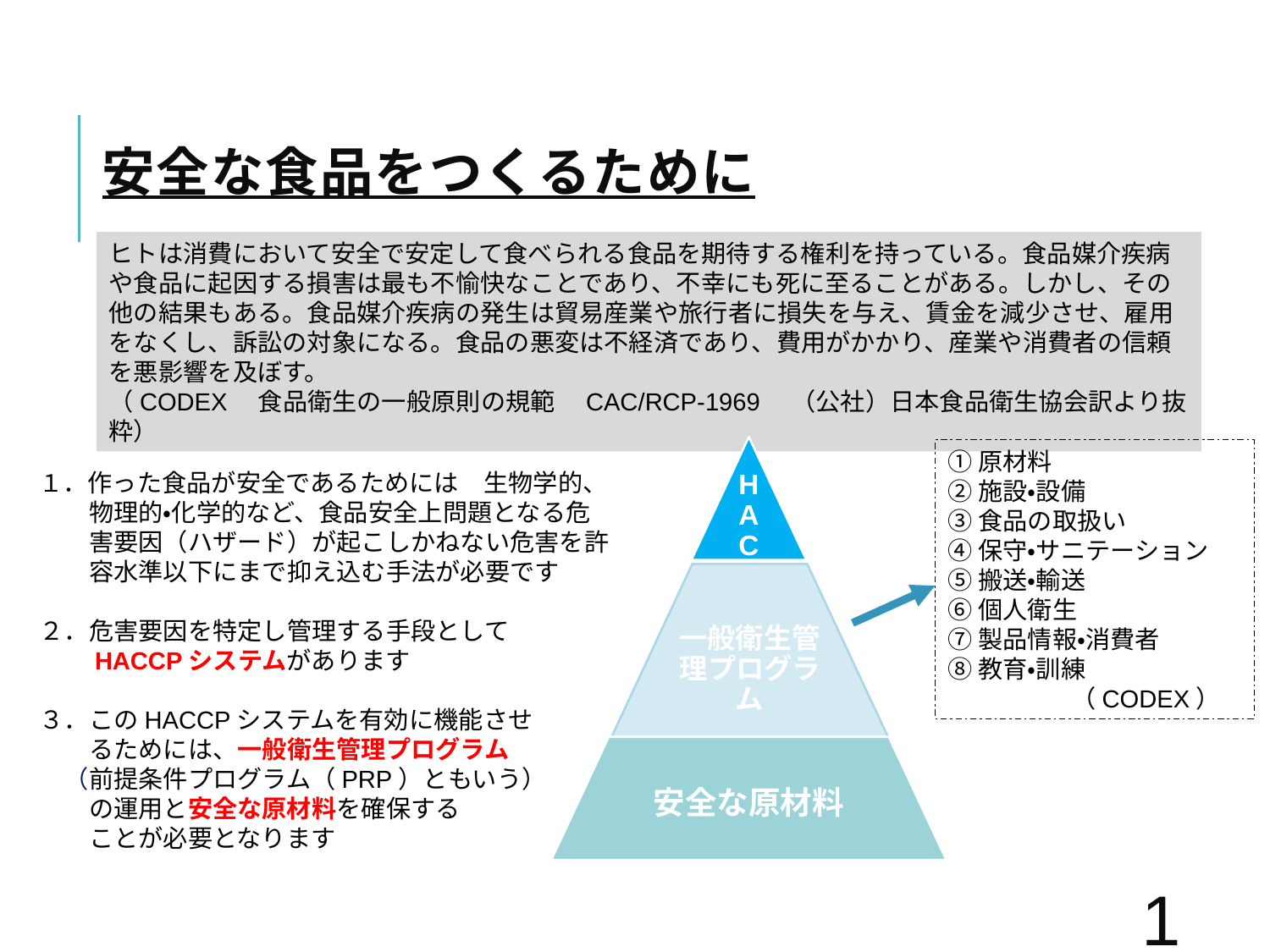

# 安全な食品をつくるために
ヒトは消費において安全で安定して食べられる食品を期待する権利を持っている。食品媒介疾病や食品に起因する損害は最も不愉快なことであり、不幸にも死に至ることがある。しかし、その他の結果もある。食品媒介疾病の発生は貿易産業や旅行者に損失を与え、賃金を減少させ、雇用をなくし、訴訟の対象になる。食品の悪変は不経済であり、費用がかかり、産業や消費者の信頼を悪影響を及ぼす。
（CODEX　食品衛生の一般原則の規範　CAC/RCP-1969　（公社）日本食品衛生協会訳より抜粋）

HACCP
一般衛生管理プログラム
安全な原材料
①原材料
②施設・設備
③食品の取扱い
④保守・サニテーション
⑤搬送・輸送
⑥個人衛生
⑦製品情報・消費者
⑧教育・訓練
　　　　　（CODEX）
１．作った食品が安全であるためには　生物学的、
　　物理的・化学的など、食品安全上問題となる危
　　害要因（ハザード）が起こしかねない危害を許
　　容水準以下にまで抑え込む手法が必要です

２．危害要因を特定し管理する手段として
　　HACCPシステムがあります

３．このHACCPシステムを有効に機能させ
　　るためには、一般衛生管理プログラム
　（前提条件プログラム（PRP）ともいう）
　　の運用と安全な原材料を確保する
　　ことが必要となります

14